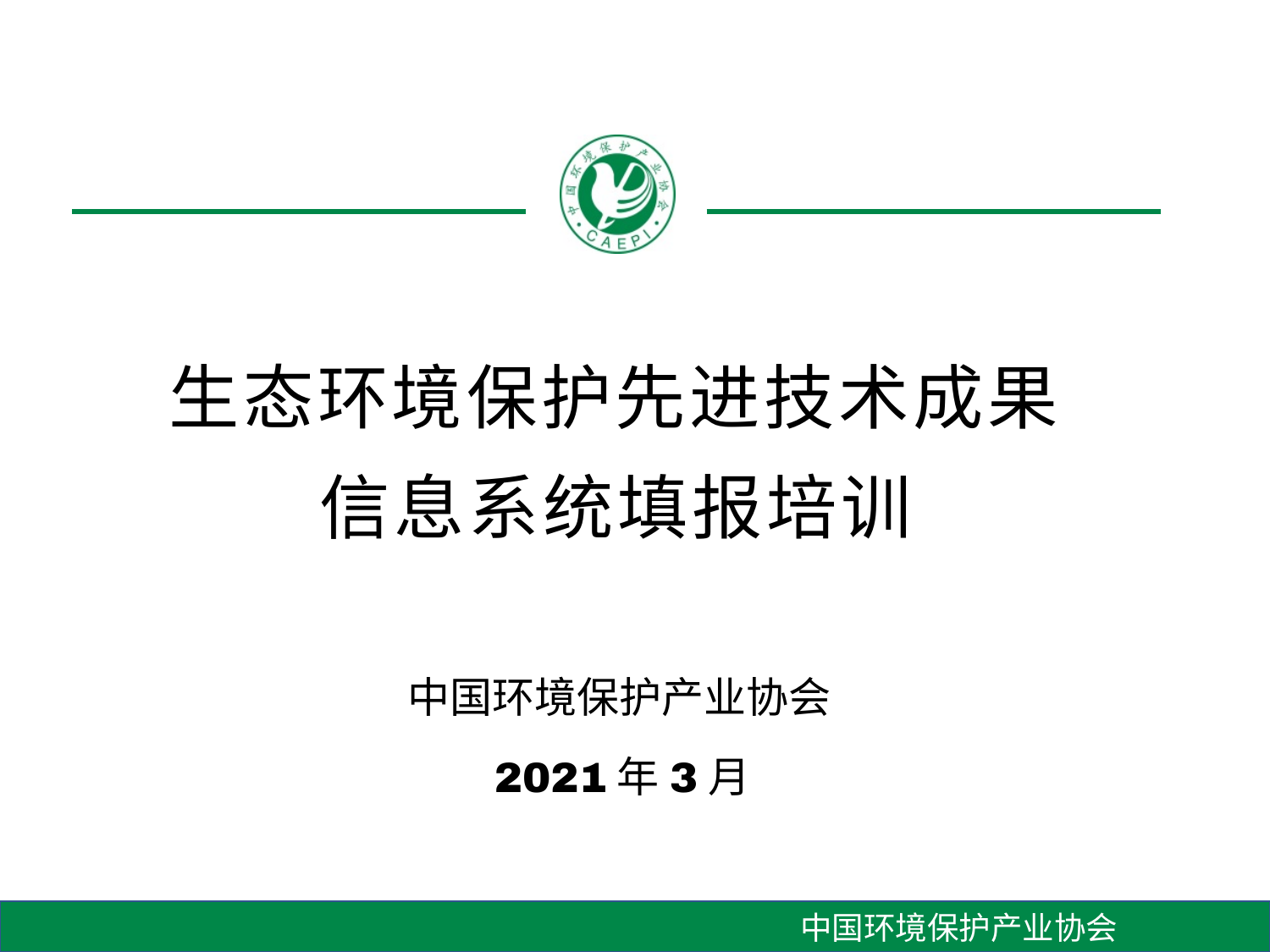

# 生态环境保护先进技术成果信息系统填报培训
中国环境保护产业协会
2021年3月